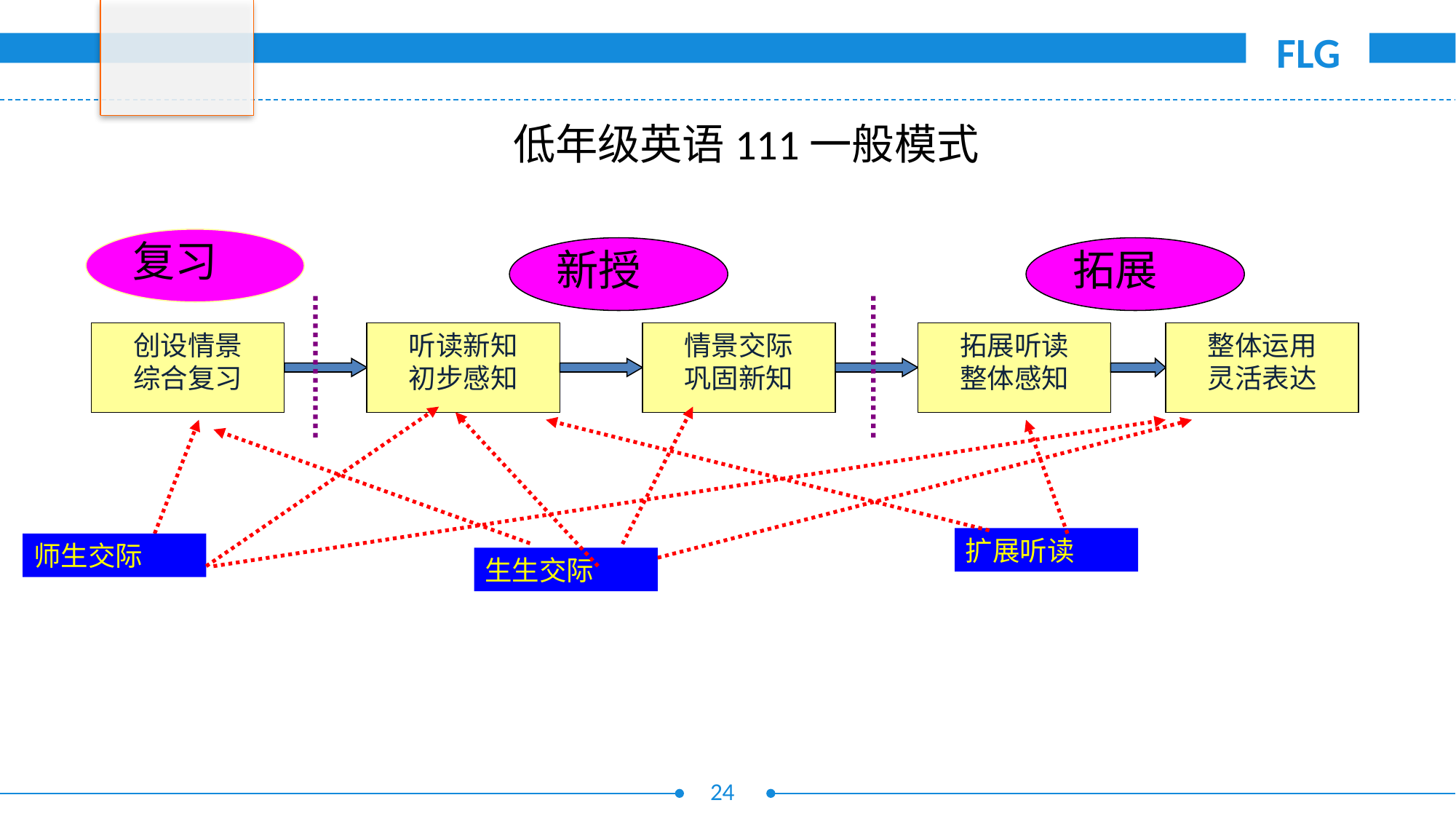

低年级英语111一般模式

复习

新授

拓展

创设情景
综合复习
听读新知
初步感知
情景交际
巩固新知
拓展听读
整体感知
整体运用
灵活表达

扩展听读
师生交际
生生交际